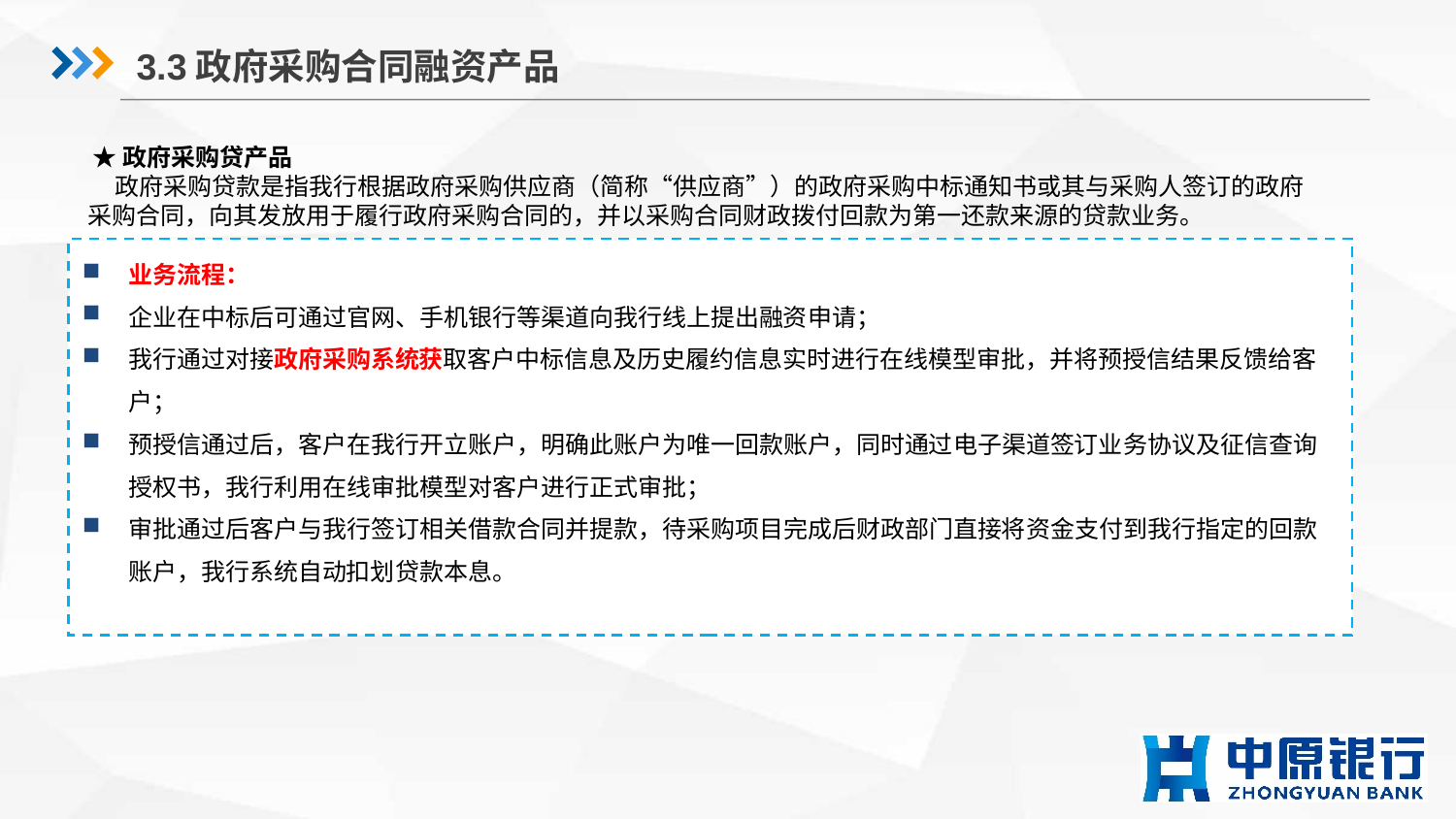

3.3政府采购合同融资产品

 ★政府采购贷产品
    政府采购贷款是指我行根据政府采购供应商（简称“供应商”）的政府采购中标通知书或其与采购人签订的政府采购合同，向其发放用于履行政府采购合同的，并以采购合同财政拨付回款为第一还款来源的贷款业务。
业务流程：
企业在中标后可通过官网、手机银行等渠道向我行线上提出融资申请；
我行通过对接政府采购系统获取客户中标信息及历史履约信息实时进行在线模型审批，并将预授信结果反馈给客户；
预授信通过后，客户在我行开立账户，明确此账户为唯一回款账户，同时通过电子渠道签订业务协议及征信查询授权书，我行利用在线审批模型对客户进行正式审批；
审批通过后客户与我行签订相关借款合同并提款，待采购项目完成后财政部门直接将资金支付到我行指定的回款账户，我行系统自动扣划贷款本息。